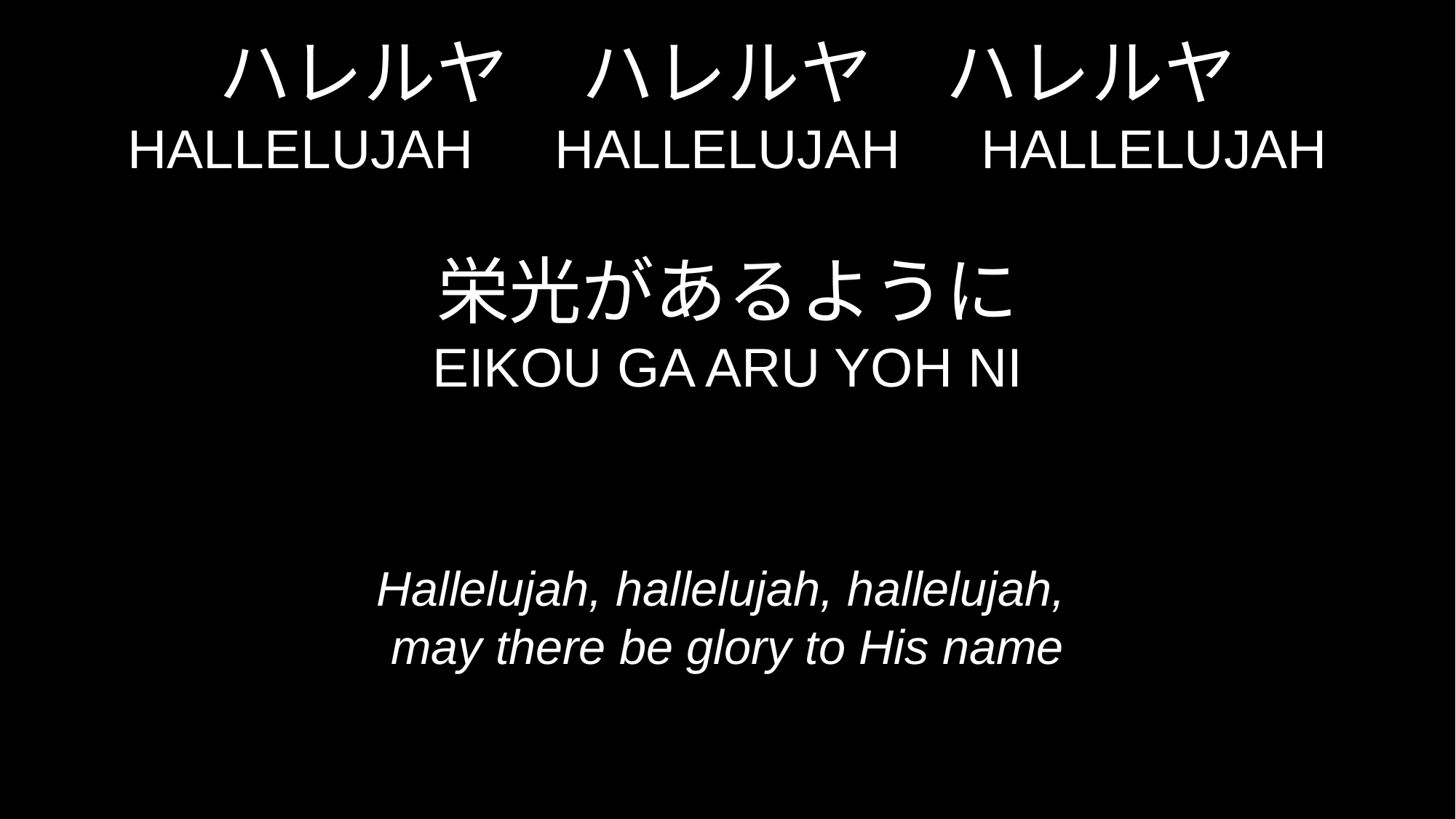

ハレルヤ　ハレルヤ　ハレルヤ
HALLELUJAH　HALLELUJAH　HALLELUJAH

栄光があるように
EIKOU GA ARU YOH NI

Hallelujah, hallelujah, hallelujah,
may there be glory to His name